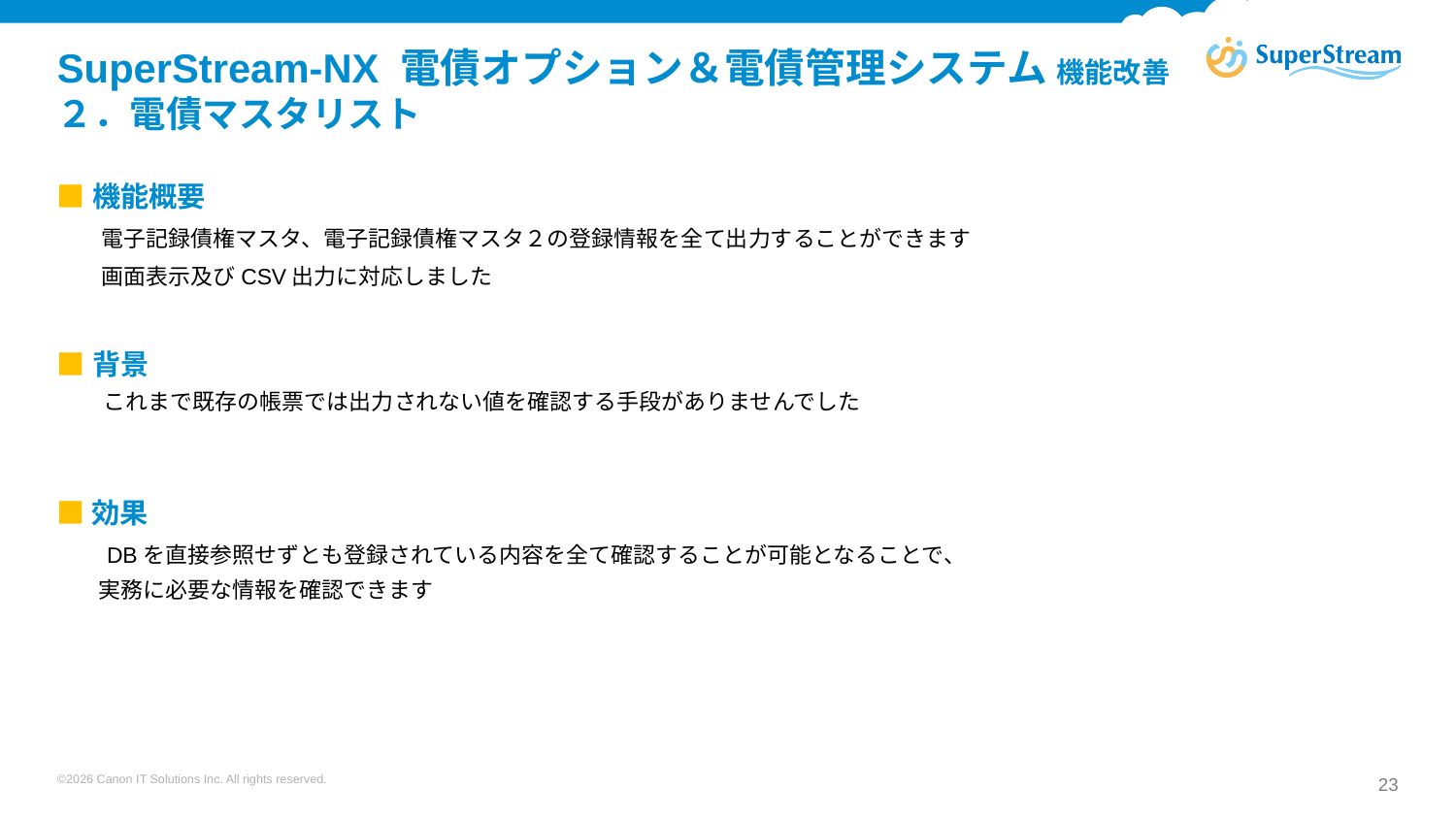

# SuperStream-NX 電債オプション＆電債管理システム 機能改善 ２．電債マスタリスト
■機能概要
　　電子記録債権マスタ、電子記録債権マスタ２の登録情報を全て出力することができます
　　画面表示及びCSV出力に対応しました

■背景
　　これまで既存の帳票では出力されない値を確認する手段がありませんでした
■効果
　　DBを直接参照せずとも登録されている内容を全て確認することが可能となることで、
　 実務に必要な情報を確認できます
©2026 Canon IT Solutions Inc. All rights reserved.
23